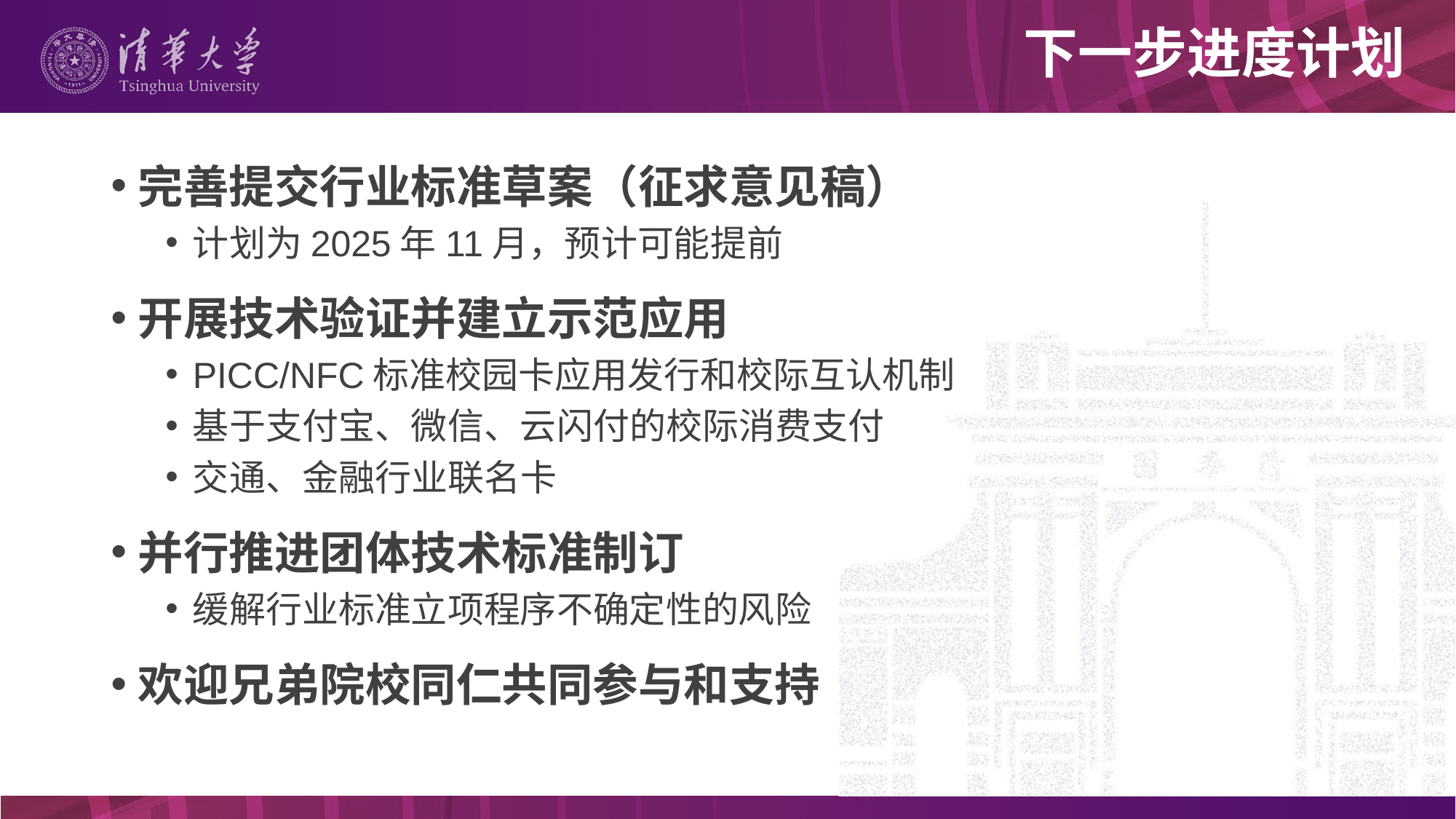

# 下一步进度计划
完善提交行业标准草案（征求意见稿）
计划为2025年11月，预计可能提前
开展技术验证并建立示范应用
PICC/NFC标准校园卡应用发行和校际互认机制
基于支付宝、微信、云闪付的校际消费支付
交通、金融行业联名卡
并行推进团体技术标准制订
缓解行业标准立项程序不确定性的风险
欢迎兄弟院校同仁共同参与和支持